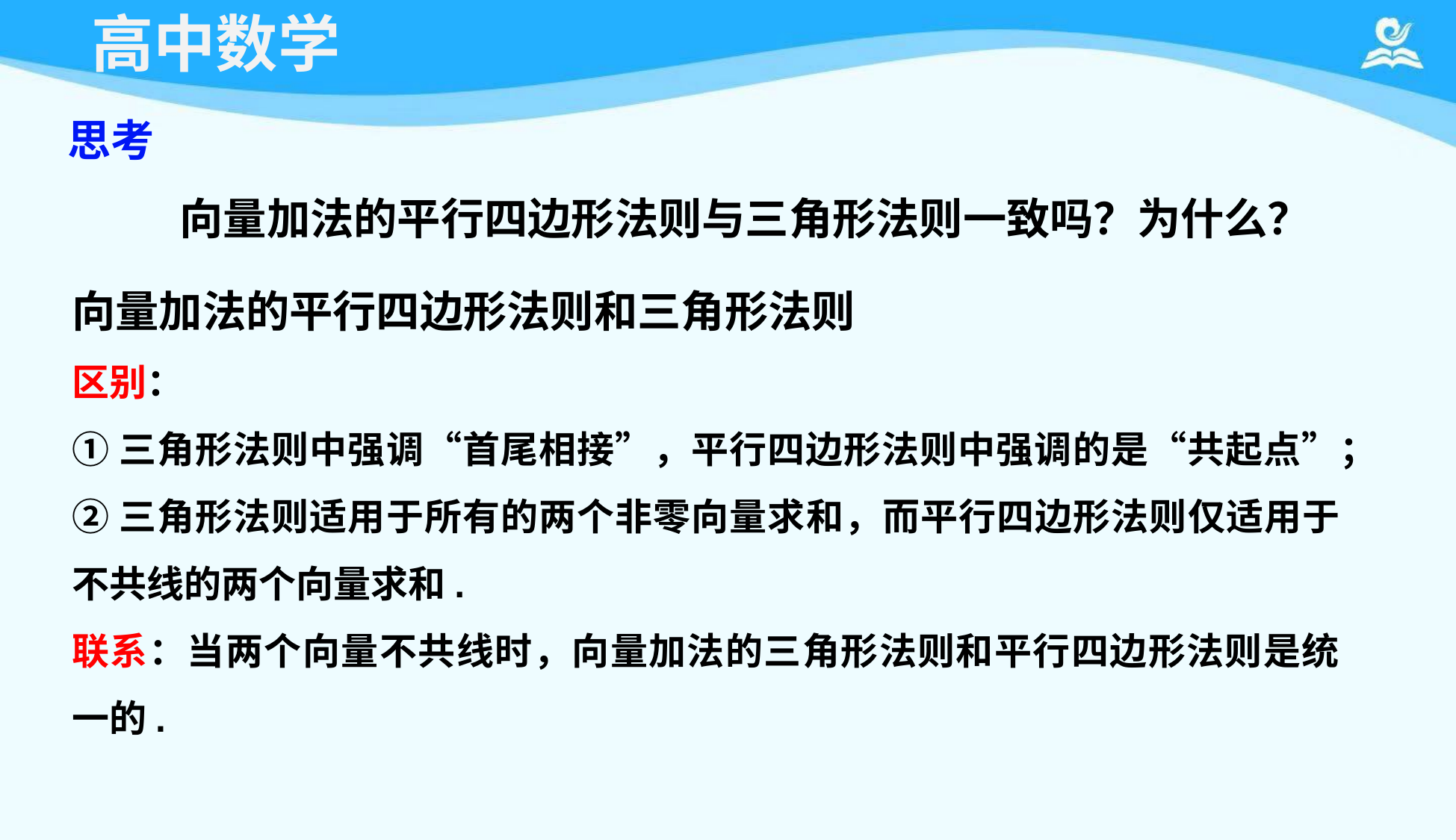

思考
	向量加法的平行四边形法则与三角形法则一致吗？为什么？

向量加法的平行四边形法则和三角形法则
区别：
①三角形法则中强调“首尾相接”，平行四边形法则中强调的是“共起点”；
②三角形法则适用于所有的两个非零向量求和，而平行四边形法则仅适用于不共线的两个向量求和.
联系：当两个向量不共线时，向量加法的三角形法则和平行四边形法则是统一的.